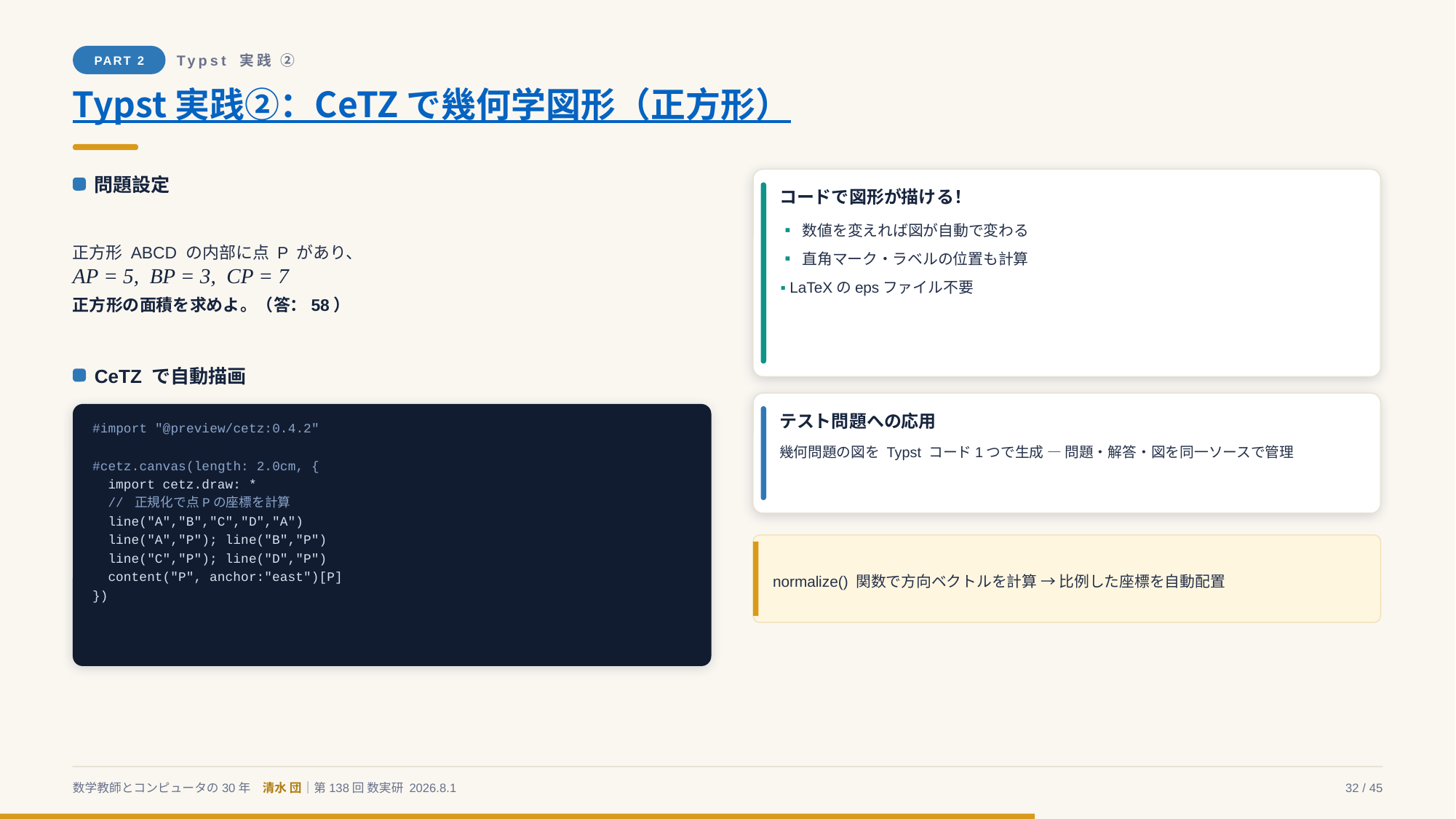

PART 2
Typst 実践 ②
Typst 実践②：CeTZ で幾何学図形（正方形）

問題設定

コードで図形が描ける！

正方形 ABCD の内部に点 P があり、
AP = 5,  BP = 3,  CP = 7
正方形の面積を求めよ。（答：58）
▪ 数値を変えれば図が自動で変わる
▪ 直角マーク・ラベルの位置も計算
▪ LaTeXのepsファイル不要
CeTZ で自動描画

テスト問題への応用

#import "@preview/cetz:0.4.2"

#cetz.canvas(length: 2.0cm, {
  import cetz.draw: *
  // 正規化で点Pの座標を計算
  line("A","B","C","D","A")
  line("A","P"); line("B","P")
  line("C","P"); line("D","P")
  content("P", anchor:"east")[P]
})
幾何問題の図を Typst コード1つで生成 ― 問題・解答・図を同一ソースで管理

normalize() 関数で方向ベクトルを計算 → 比例した座標を自動配置

数学教師とコンピュータの30年　清水 団｜第138回 数実研 2026.8.1
32 / 45